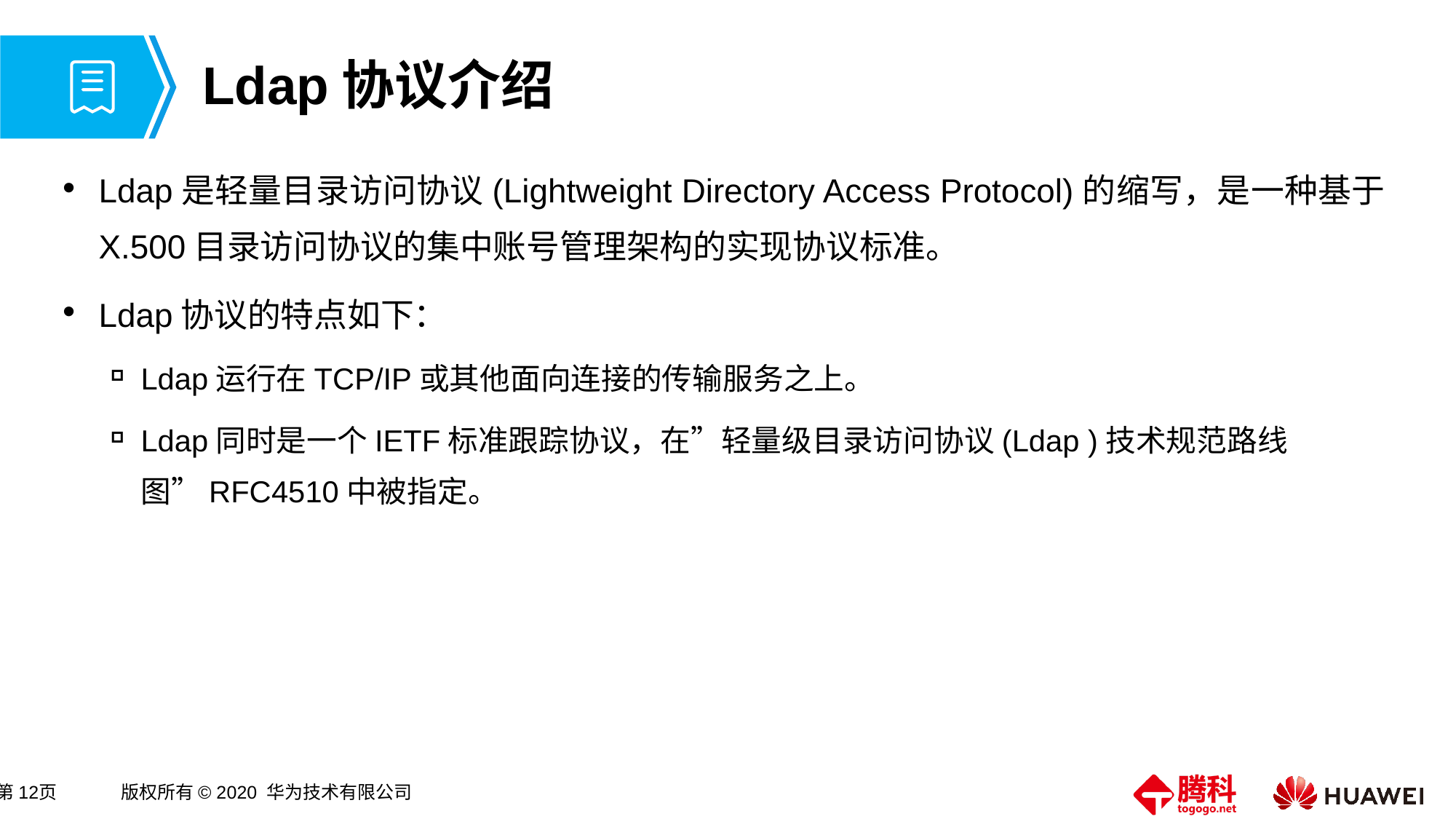

# Ldap协议介绍
Ldap是轻量目录访问协议(Lightweight Directory Access Protocol)的缩写，是一种基于X.500目录访问协议的集中账号管理架构的实现协议标准。
Ldap协议的特点如下：
Ldap运行在TCP/IP或其他面向连接的传输服务之上。
Ldap同时是一个IETF标准跟踪协议，在”轻量级目录访问协议(Ldap )技术规范路线图”RFC4510中被指定。